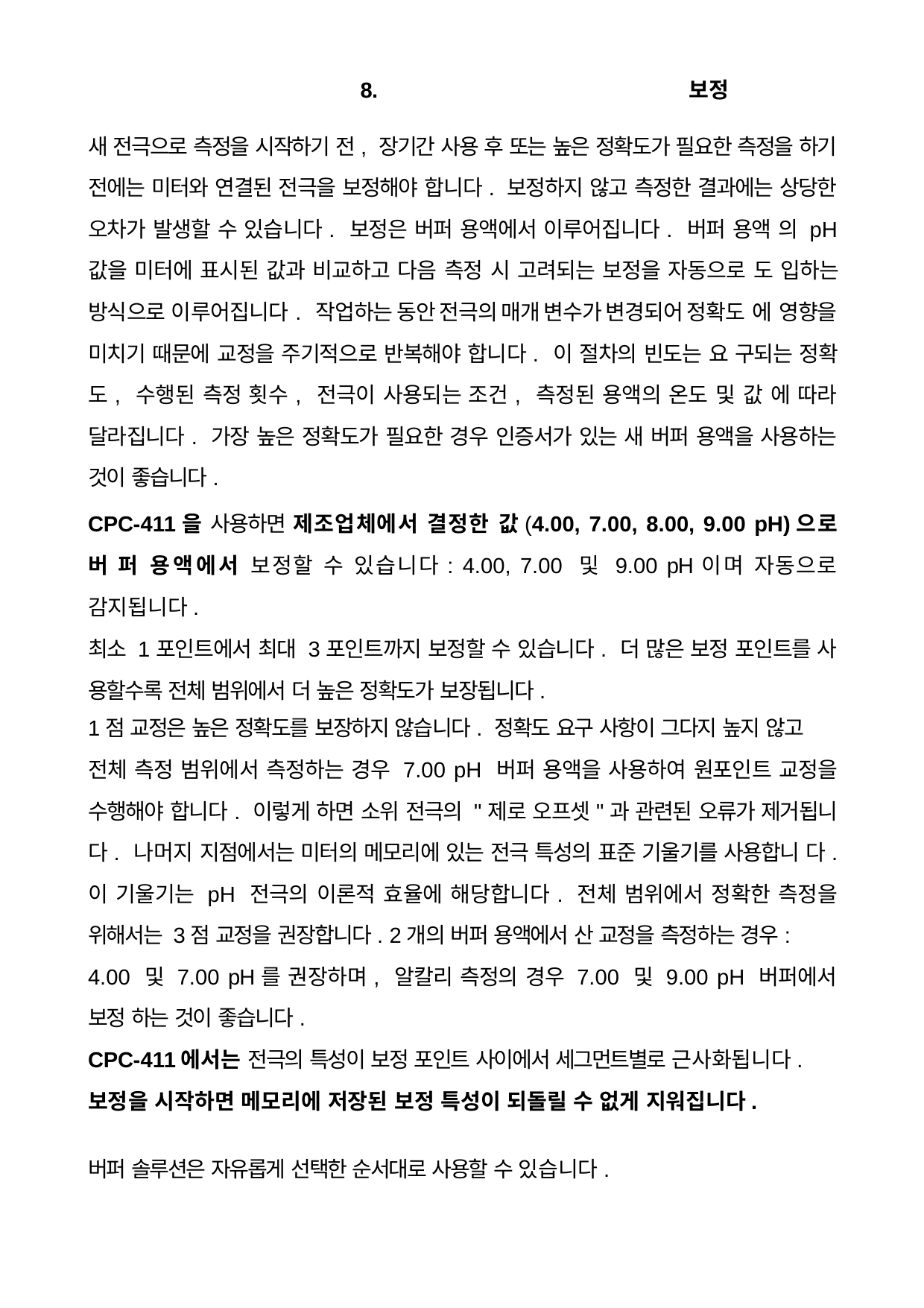

8.	보정

새 전극으로 측정을 시작하기 전, 장기간 사용 후 또는 높은 정확도가 필요한 측정을 하기 전에는 미터와 연결된 전극을 보정해야 합니다. 보정하지 않고 측정한 결과에는 상당한 오차가 발생할 수 있습니다. 보정은 버퍼 용액에서 이루어집니다. 버퍼 용액 의 pH 값을 미터에 표시된 값과 비교하고 다음 측정 시 고려되는 보정을 자동으로 도 입하는 방식으로 이루어집니다. 작업하는 동안 전극의 매개 변수가 변경되어 정확도 에 영향을 미치기 때문에 교정을 주기적으로 반복해야 합니다. 이 절차의 빈도는 요 구되는 정확도, 수행된 측정 횟수, 전극이 사용되는 조건, 측정된 용액의 온도 및 값 에 따라 달라집니다. 가장 높은 정확도가 필요한 경우 인증서가 있는 새 버퍼 용액을 사용하는 것이 좋습니다.
CPC-411을 사용하면 제조업체에서 결정한 값(4.00, 7.00, 8.00, 9.00 pH)으로 버 퍼 용액에서 보정할 수 있습니다: 4.00, 7.00 및 9.00 pH이며 자동으로 감지됩니다.
최소 1포인트에서 최대 3포인트까지 보정할 수 있습니다. 더 많은 보정 포인트를 사 용할수록 전체 범위에서 더 높은 정확도가 보장됩니다.
1점 교정은 높은 정확도를 보장하지 않습니다. 정확도 요구 사항이 그다지 높지 않고
전체 측정 범위에서 측정하는 경우 7.00 pH 버퍼 용액을 사용하여 원포인트 교정을 수행해야 합니다. 이렇게 하면 소위 전극의 "제로 오프셋"과 관련된 오류가 제거됩니 다. 나머지 지점에서는 미터의 메모리에 있는 전극 특성의 표준 기울기를 사용합니 다. 이 기울기는 pH 전극의 이론적 효율에 해당합니다. 전체 범위에서 정확한 측정을 위해서는 3점 교정을 권장합니다. 2개의 버퍼 용액에서 산 교정을 측정하는 경우:
4.00 및 7.00 pH를 권장하며, 알칼리 측정의 경우 7.00 및 9.00 pH 버퍼에서 보정 하는 것이 좋습니다.
CPC-411에서는 전극의 특성이 보정 포인트 사이에서 세그먼트별로 근사화됩니다.
보정을 시작하면 메모리에 저장된 보정 특성이 되돌릴 수 없게 지워집니다.

버퍼 솔루션은 자유롭게 선택한 순서대로 사용할 수 있습니다.
14